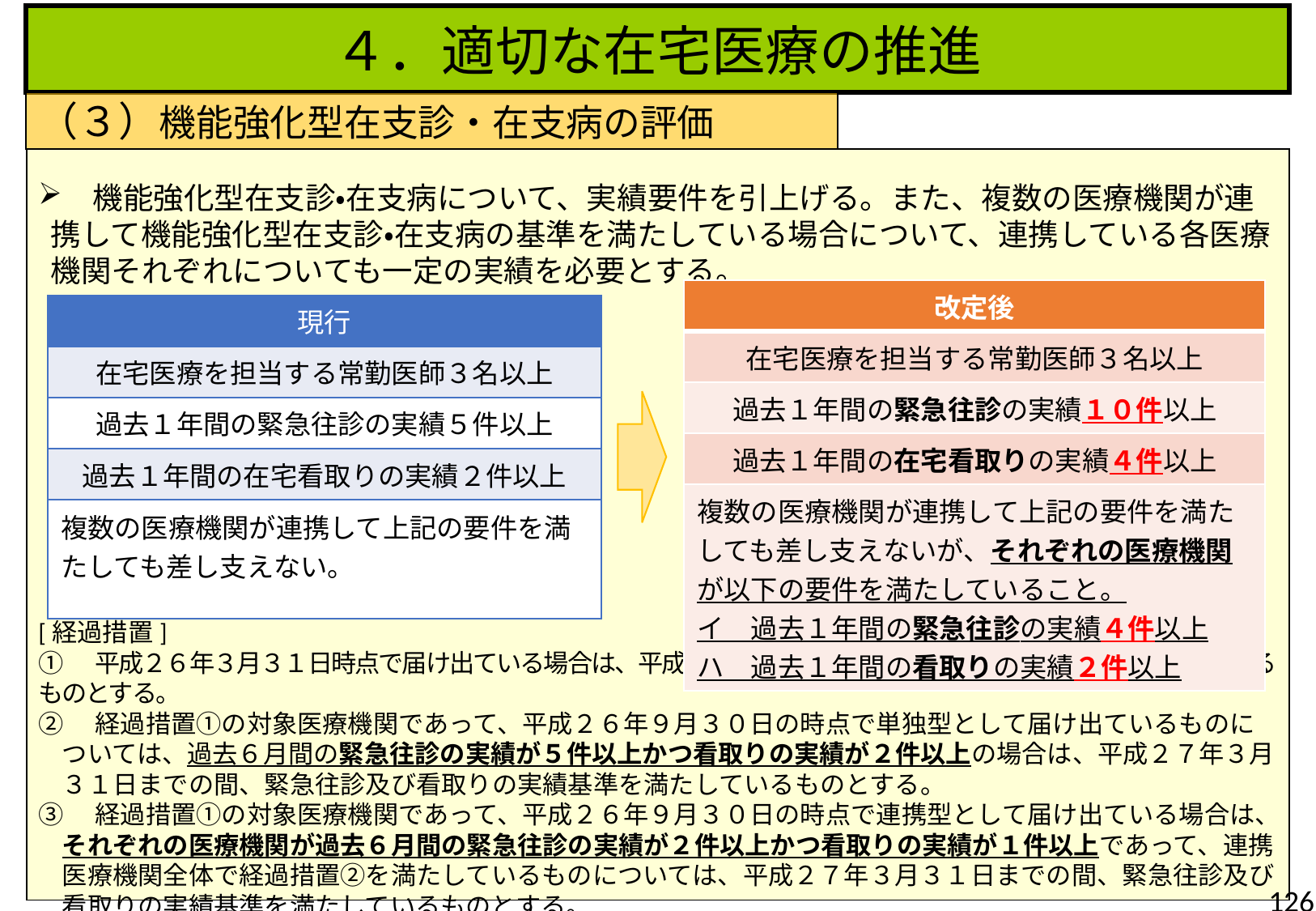

４．適切な在宅医療の推進
（３）機能強化型在支診・在支病の評価

　機能強化型在支診・在支病について、実績要件を引上げる。また、複数の医療機関が連携して機能強化型在支診・在支病の基準を満たしている場合について、連携している各医療機関それぞれについても一定の実績を必要とする。

[経過措置]
①　平成２６年３月３１日時点で届け出ている場合は、平成２６年９月３０日までの間、上記の基準を満たしているものとする。
②　経過措置①の対象医療機関であって、平成２６年９月３０日の時点で単独型として届け出ているものについては、過去６月間の緊急往診の実績が５件以上かつ看取りの実績が２件以上の場合は、平成２７年３月３１日までの間、緊急往診及び看取りの実績基準を満たしているものとする。
③　経過措置①の対象医療機関であって、平成２６年９月３０日の時点で連携型として届け出ている場合は、それぞれの医療機関が過去６月間の緊急往診の実績が２件以上かつ看取りの実績が１件以上であって、連携医療機関全体で経過措置②を満たしているものについては、平成２７年３月３１日までの間、緊急往診及び看取りの実績基準を満たしているものとする。
| 改定後 |
| --- |
| 在宅医療を担当する常勤医師３名以上 |
| 過去１年間の緊急往診の実績１０件以上 |
| 過去１年間の在宅看取りの実績４件以上 |
| 複数の医療機関が連携して上記の要件を満たしても差し支えないが、それぞれの医療機関が以下の要件を満たしていること。 イ　過去１年間の緊急往診の実績４件以上 ハ　過去１年間の看取りの実績２件以上 |
| 現行 |
| --- |
| 在宅医療を担当する常勤医師３名以上 |
| 過去１年間の緊急往診の実績５件以上 |
| 過去１年間の在宅看取りの実績２件以上 |
| 複数の医療機関が連携して上記の要件を満たしても差し支えない。 |

126